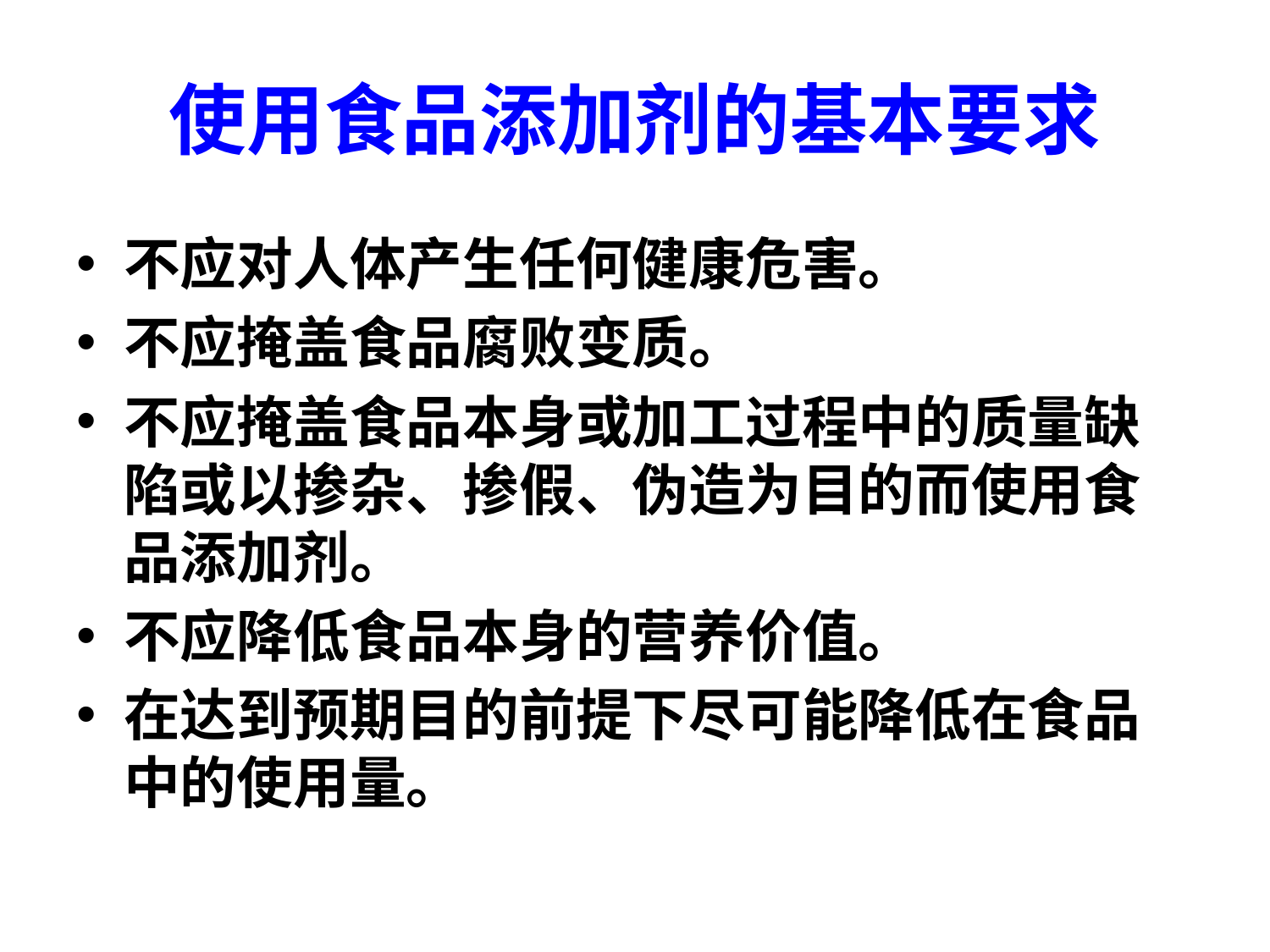

# 使用食品添加剂的基本要求
不应对人体产生任何健康危害。
不应掩盖食品腐败变质。
不应掩盖食品本身或加工过程中的质量缺陷或以掺杂、掺假、伪造为目的而使用食品添加剂。
不应降低食品本身的营养价值。
在达到预期目的前提下尽可能降低在食品中的使用量。